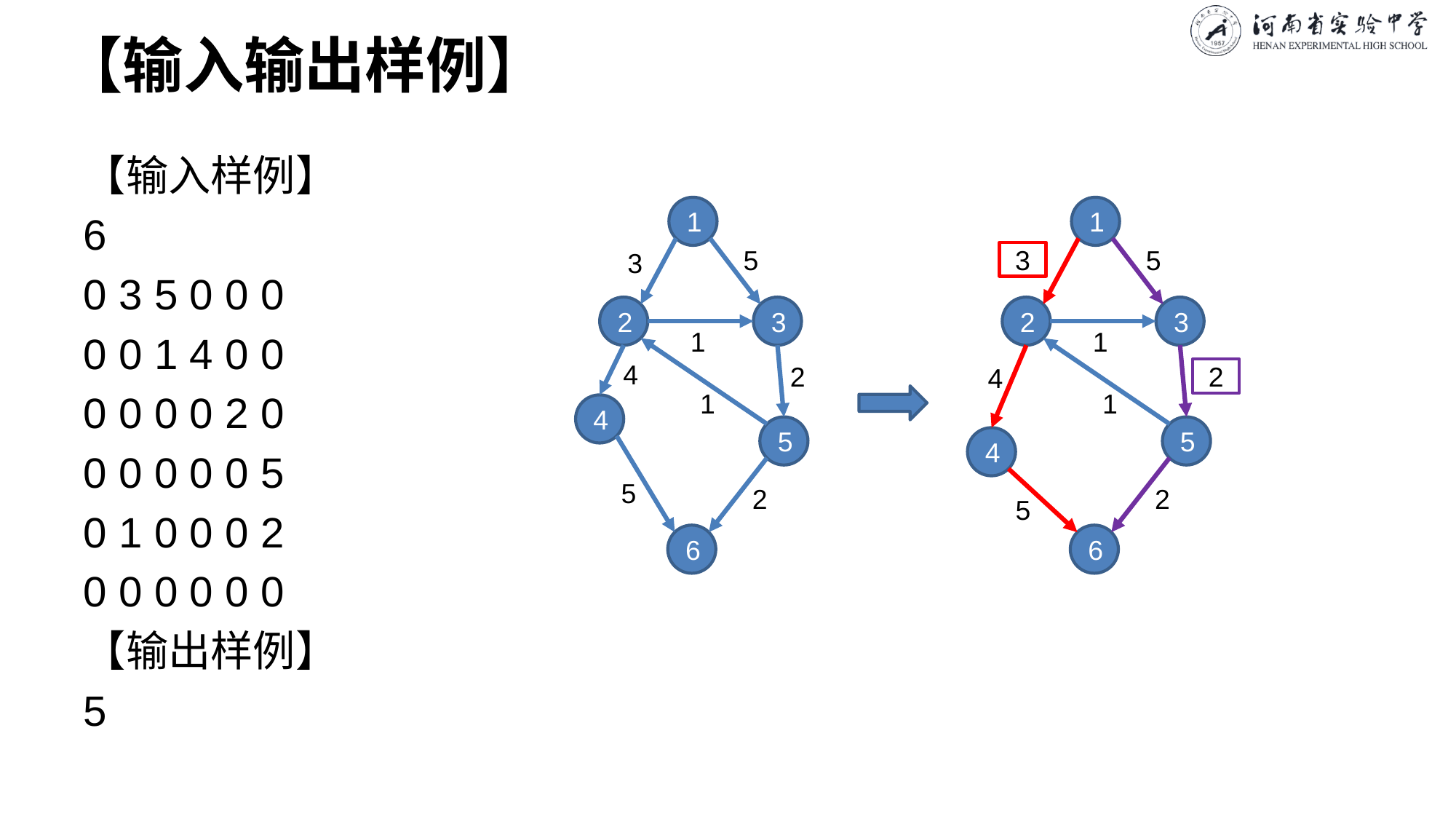

# 【输入输出样例】
【输入样例】
6
0 3 5 0 0 0
0 0 1 4 0 0
0 0 0 0 2 0
0 0 0 0 0 5
0 1 0 0 0 2
0 0 0 0 0 0
【输出样例】
5
1
1
3
5
5
3
2
3
2
3
1
1
4
2
2
4
1

1
4
5
5
4
5
2
2
5
6
6